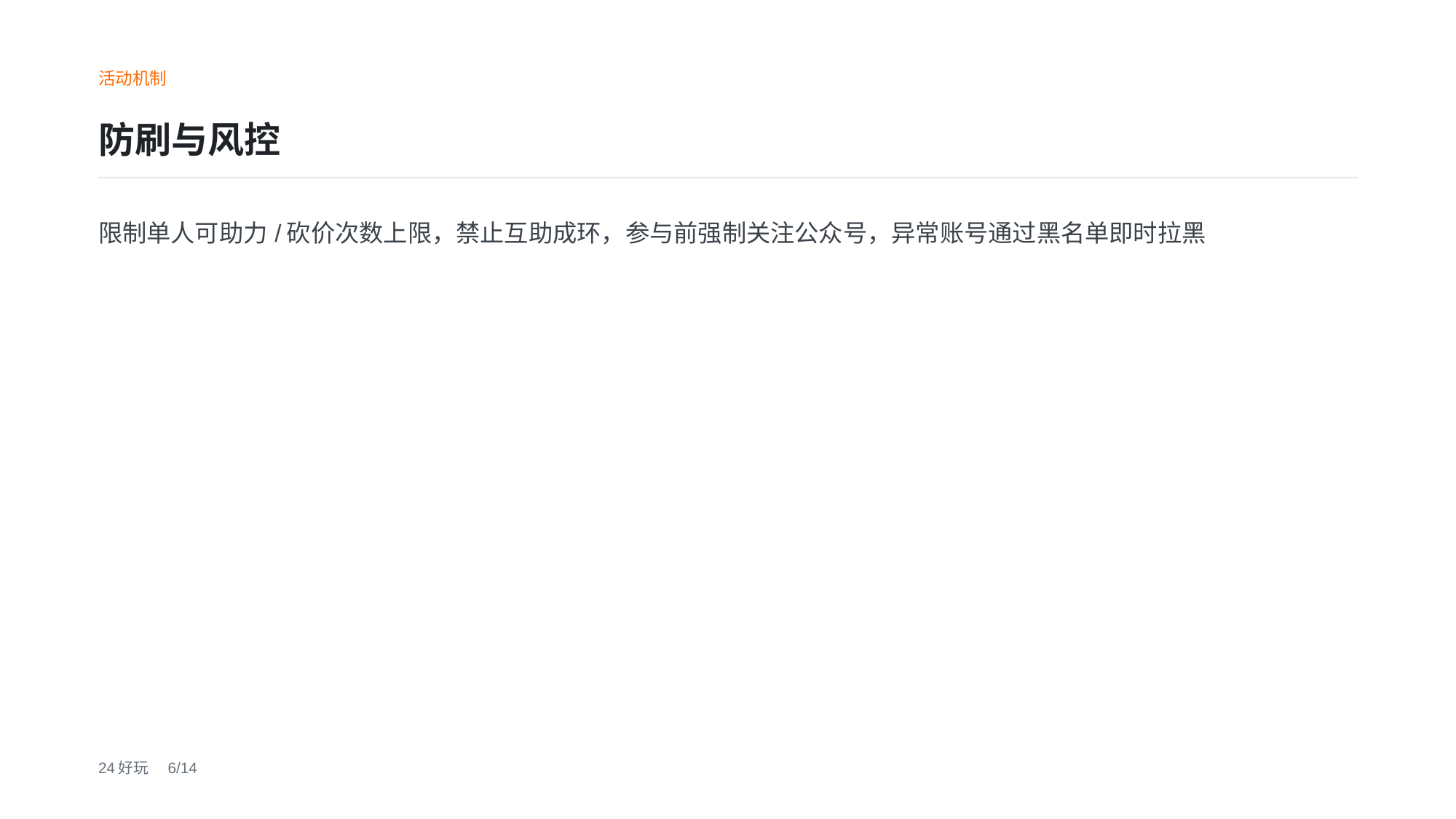

活动机制
防刷与风控

限制单人可助力/砍价次数上限，禁止互助成环，参与前强制关注公众号，异常账号通过黑名单即时拉黑
24好玩　6/14